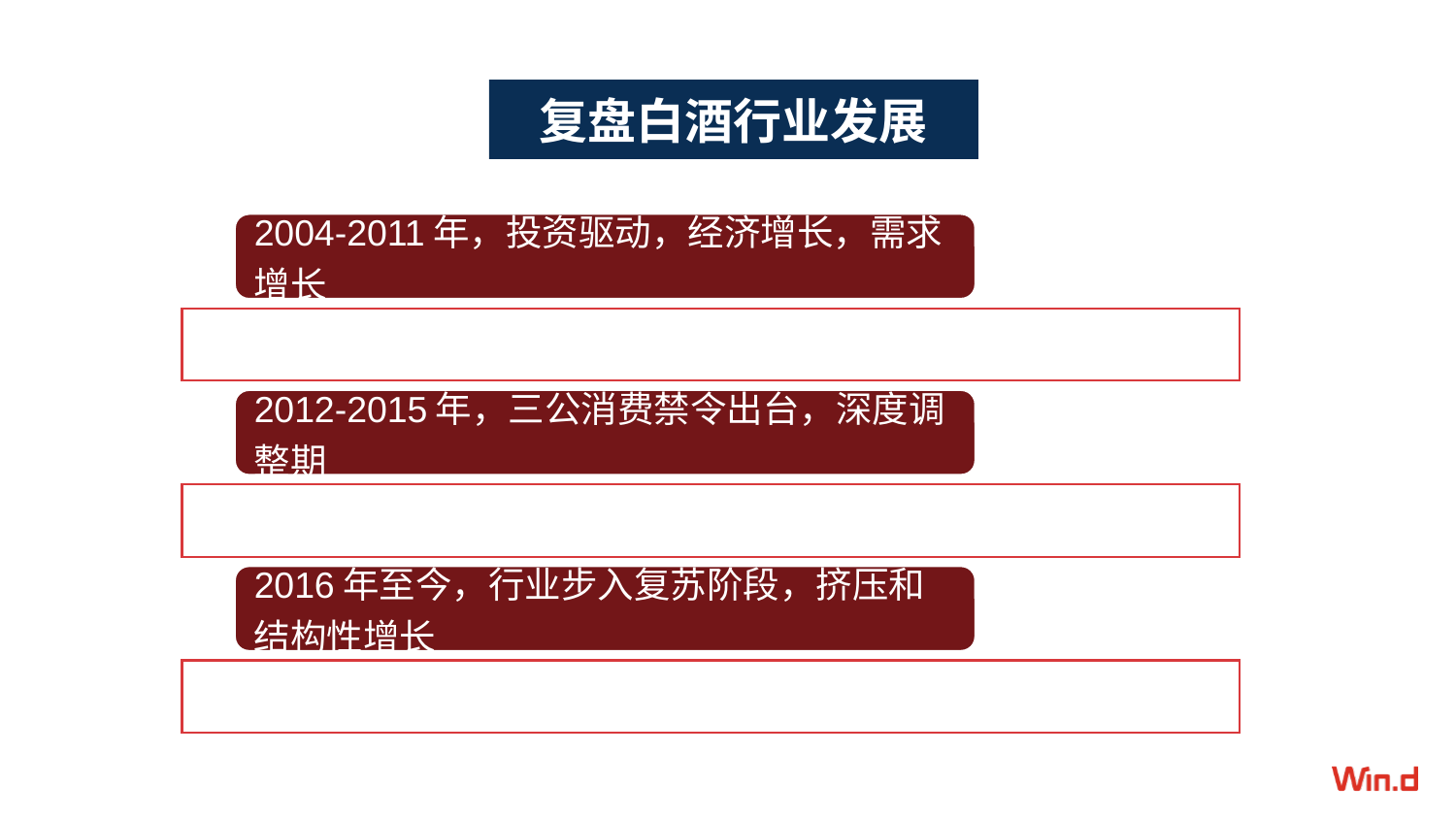

复盘白酒行业发展
2004-2011年，投资驱动，经济增长，需求增长
2012-2015年，三公消费禁令出台，深度调整期
2016年至今，行业步入复苏阶段，挤压和结构性增长